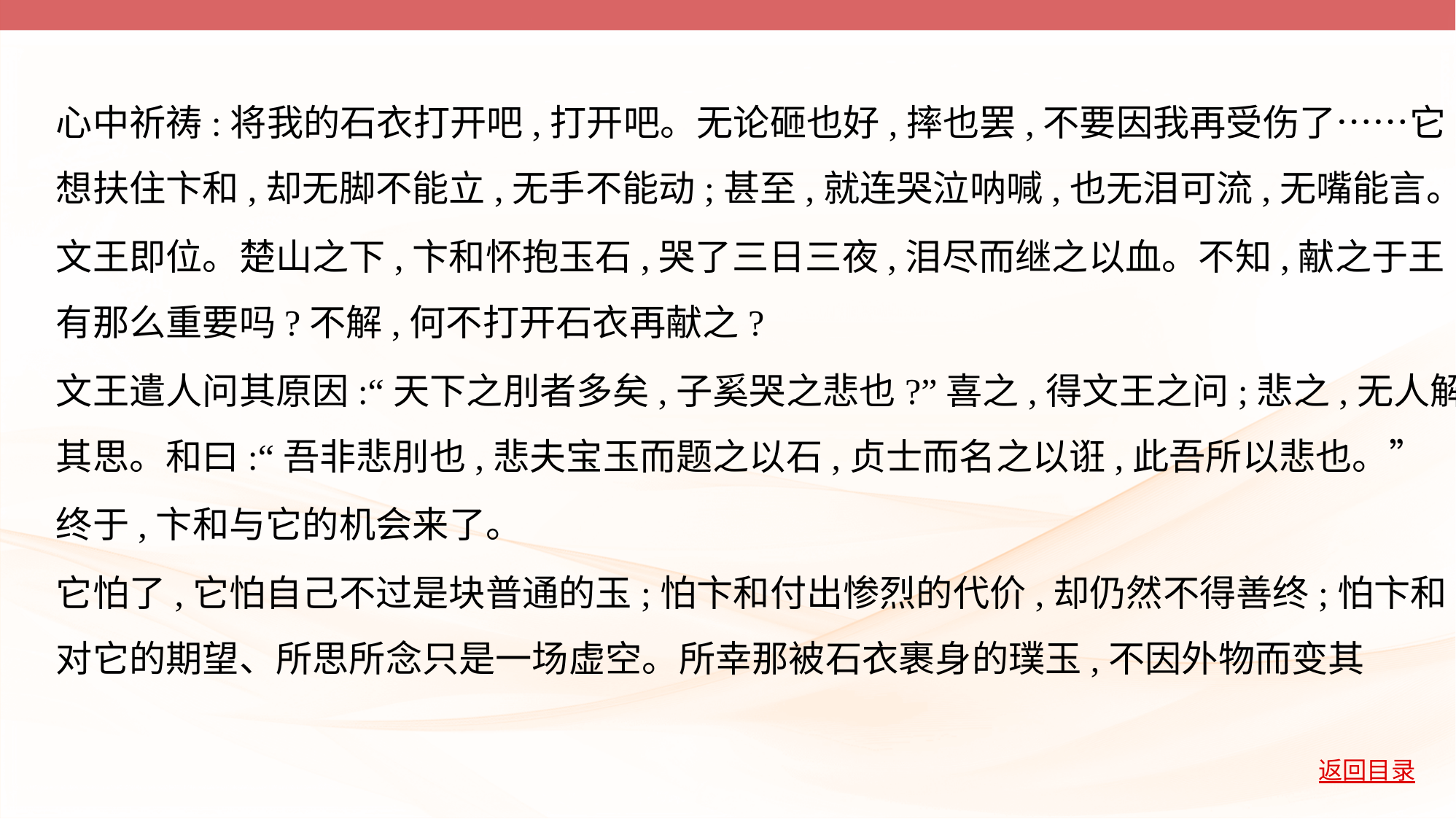

心中祈祷:将我的石衣打开吧,打开吧。无论砸也好,摔也罢,不要因我再受伤了……它
想扶住卞和,却无脚不能立,无手不能动;甚至,就连哭泣呐喊,也无泪可流,无嘴能言。
文王即位。楚山之下,卞和怀抱玉石,哭了三日三夜,泪尽而继之以血。不知,献之于王
有那么重要吗?不解,何不打开石衣再献之?
文王遣人问其原因:“天下之刖者多矣,子奚哭之悲也?”喜之,得文王之问;悲之,无人解
其思。和曰:“吾非悲刖也,悲夫宝玉而题之以石,贞士而名之以诳,此吾所以悲也。”
终于,卞和与它的机会来了。
它怕了,它怕自己不过是块普通的玉;怕卞和付出惨烈的代价,却仍然不得善终;怕卞和
对它的期望、所思所念只是一场虚空。所幸那被石衣裹身的璞玉,不因外物而变其